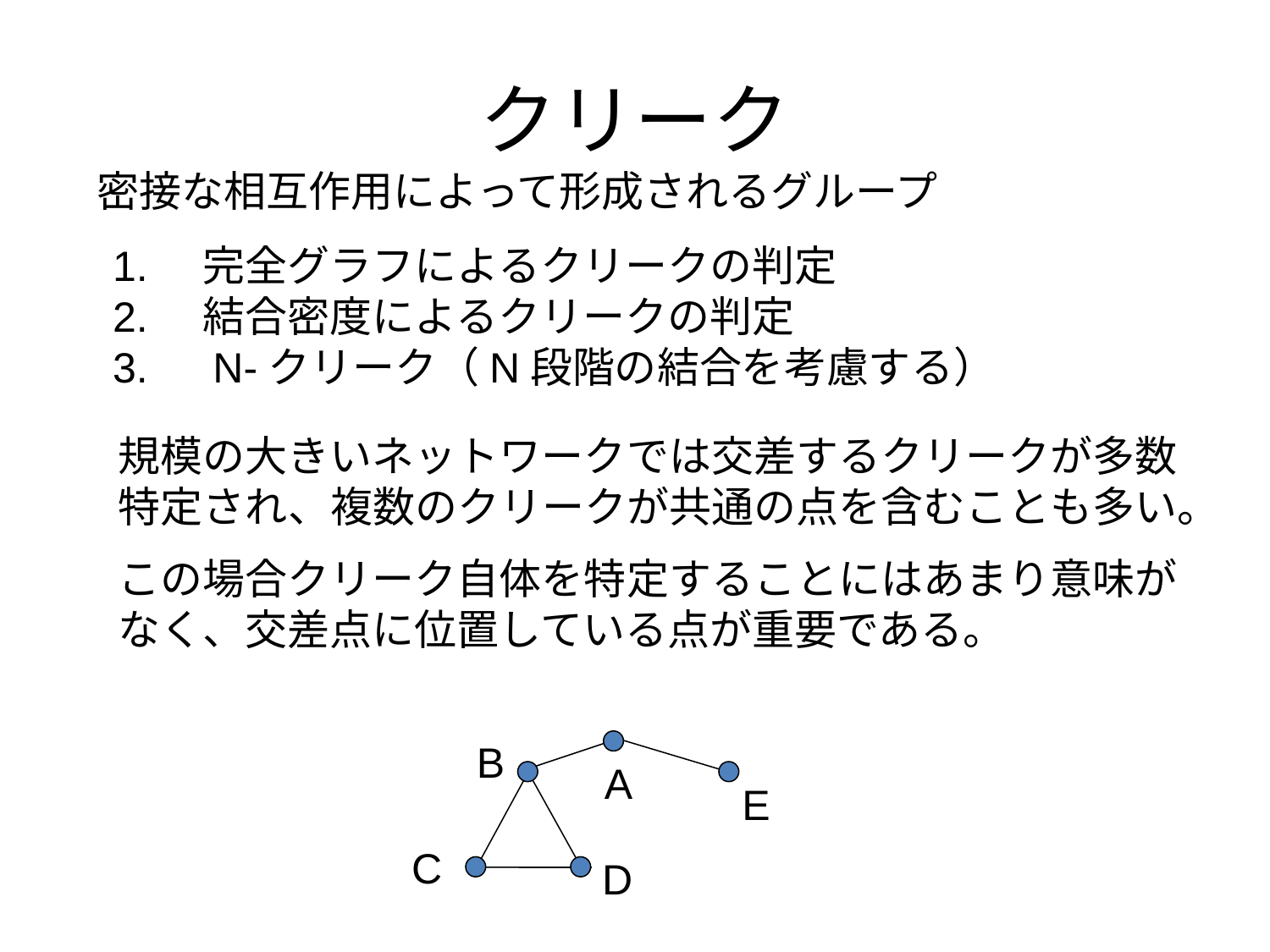

# クリーク
密接な相互作用によって形成されるグループ
　完全グラフによるクリークの判定
　結合密度によるクリークの判定
　N-クリーク（N段階の結合を考慮する）
規模の大きいネットワークでは交差するクリークが多数特定され、複数のクリークが共通の点を含むことも多い。
この場合クリーク自体を特定することにはあまり意味がなく、交差点に位置している点が重要である。
B

A

E
C
D